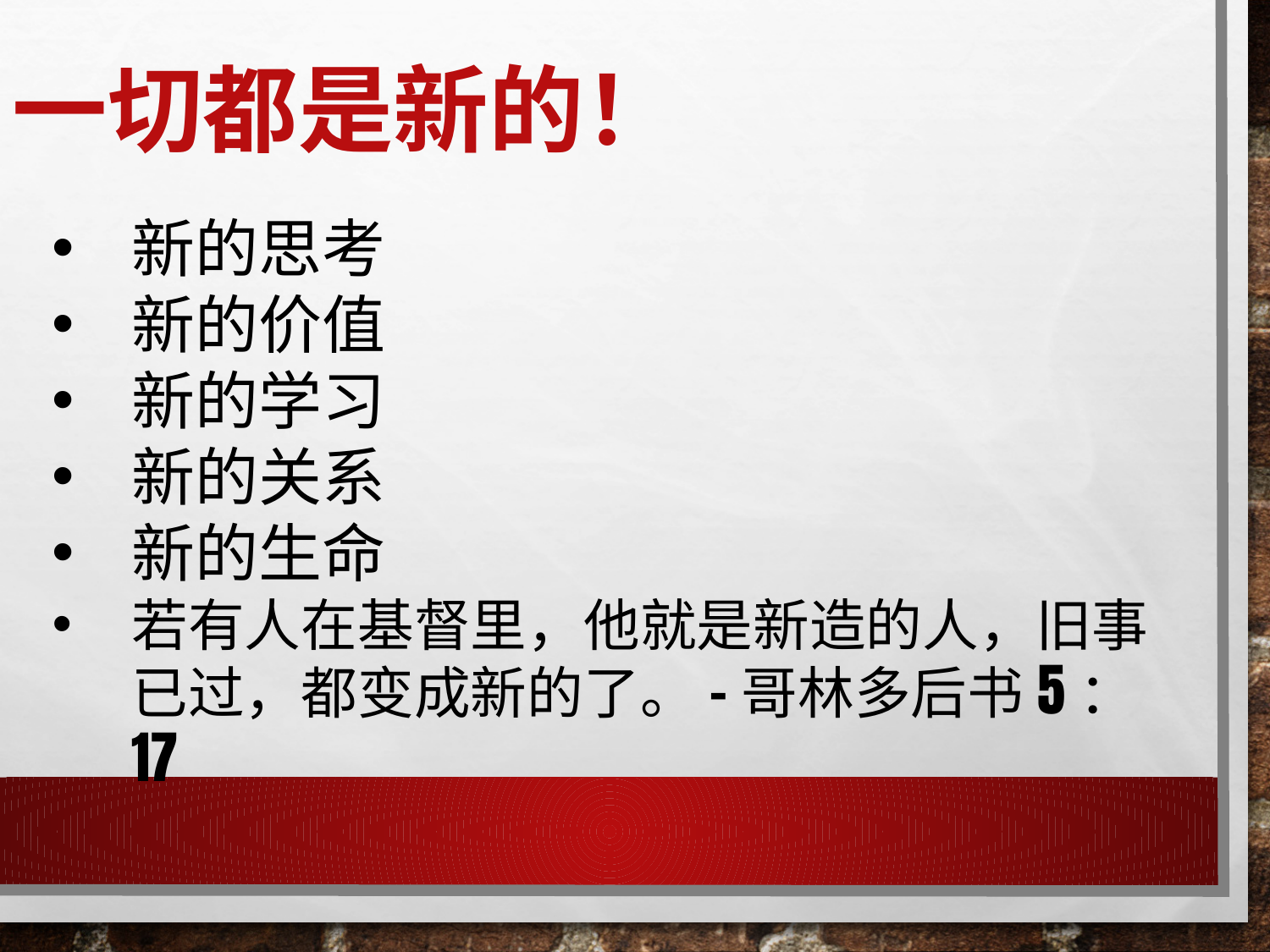

一切都是新的！
新的思考
新的价值
新的学习
新的关系
新的生命
若有人在基督里，他就是新造的人，旧事已过，都变成新的了。-哥林多后书5：17